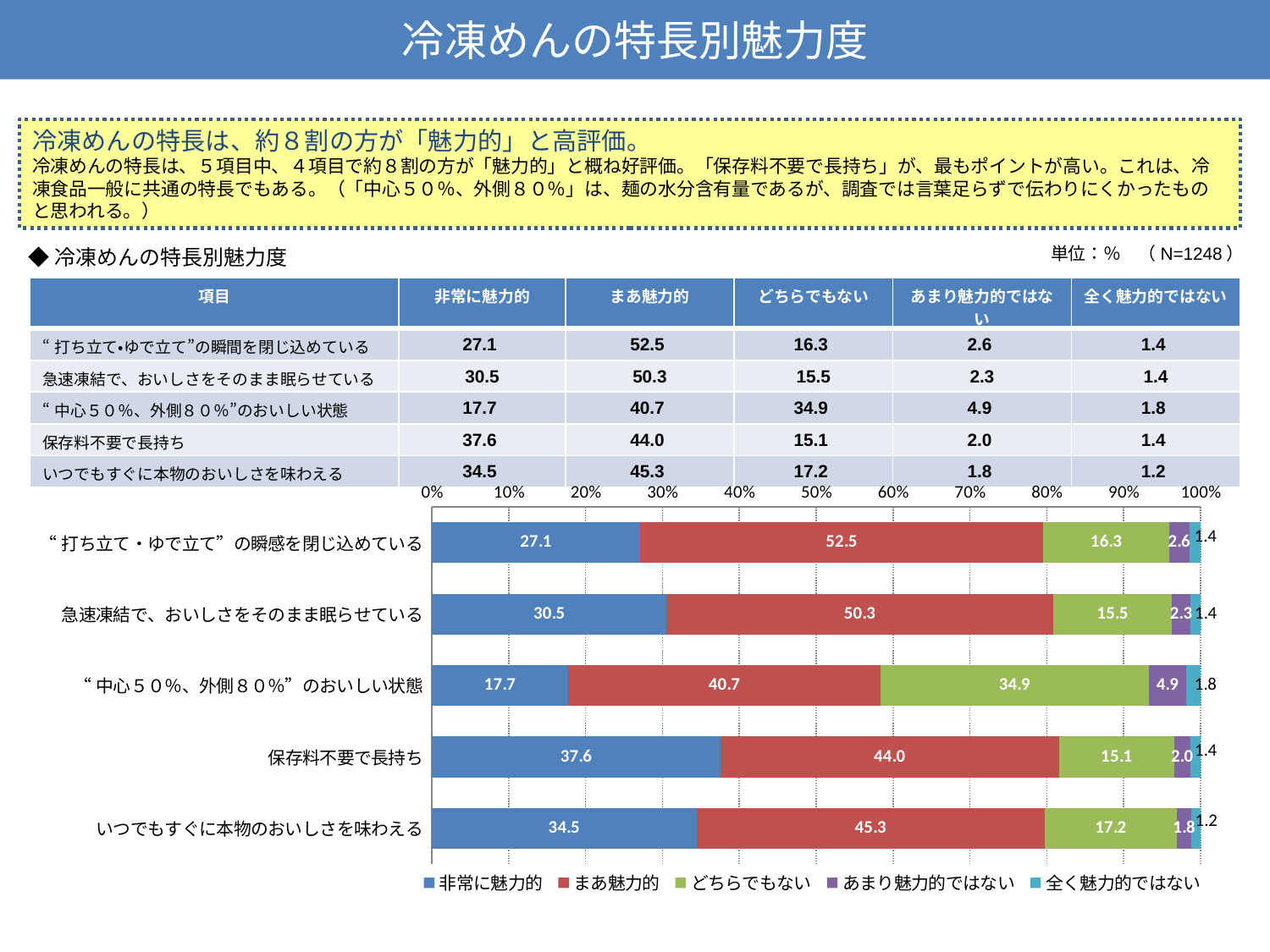

冷凍めんの特長別魅力度
冷凍めんの特長は、約８割の方が「魅力的」と高評価。
冷凍めんの特長は、５項目中、４項目で約８割の方が「魅力的」と概ね好評価。「保存料不要で長持ち」が、最もポイントが高い。これは、冷凍食品一般に共通の特長でもある。（「中心５０％、外側８０％」は、麺の水分含有量であるが、調査では言葉足らずで伝わりにくかったものと思われる。）
単位：％　（N=1248）
◆冷凍めんの特長別魅力度

| 項目 | 非常に魅力的 | まあ魅力的 | どちらでもない | あまり魅力的ではない | 全く魅力的ではない |
| --- | --- | --- | --- | --- | --- |
| “打ち立て・ゆで立て”の瞬間を閉じ込めている | 27.1 | 52.5 | 16.3 | 2.6 | 1.4 |
| 急速凍結で、おいしさをそのまま眠らせている | 30.5 | 50.3 | 15.5 | 2.3 | 1.4 |
| “中心５０％、外側８０％”のおいしい状態 | 17.7 | 40.7 | 34.9 | 4.9 | 1.8 |
| 保存料不要で長持ち | 37.6 | 44.0 | 15.1 | 2.0 | 1.4 |
| いつでもすぐに本物のおいしさを味わえる | 34.5 | 45.3 | 17.2 | 1.8 | 1.2 |

### Chart

| Category | 非常に魅力的 | まあ魅力的 | どちらでもない | あまり魅力的ではない | 全く魅力的ではない |
|---|---|---|---|---|---|
| “打ち立て・ゆで立て”の瞬感を閉じ込めている  | 27.083333333333254 | 52.483974358974365 | 16.34615384615383 | 2.644230769230769 | 1.4423076923076898 |
| 急速凍結で、おいしさをそのまま眠らせている  | 30.528846153846157 | 50.320512820512896 | 15.464743589743605 | 2.3237179487179587 | 1.3621794871794852 |
| “中心５０％、外側８０％”のおいしい状態  | 17.708333333333254 | 40.705128205128304 | 34.855769230769226 | 4.887820512820507 | 1.842948717948718 |
| 保存料不要で長持ち  | 37.58012820512821 | 43.99038461538454 | 15.064102564102564 | 2.0032051282051277 | 1.3621794871794852 |
| いつでもすぐに本物のおいしさを味わえる  | 34.45512820512821 | 45.27243589743599 | 17.227564102564102 | 1.842948717948718 | 1.2019230769230758 |